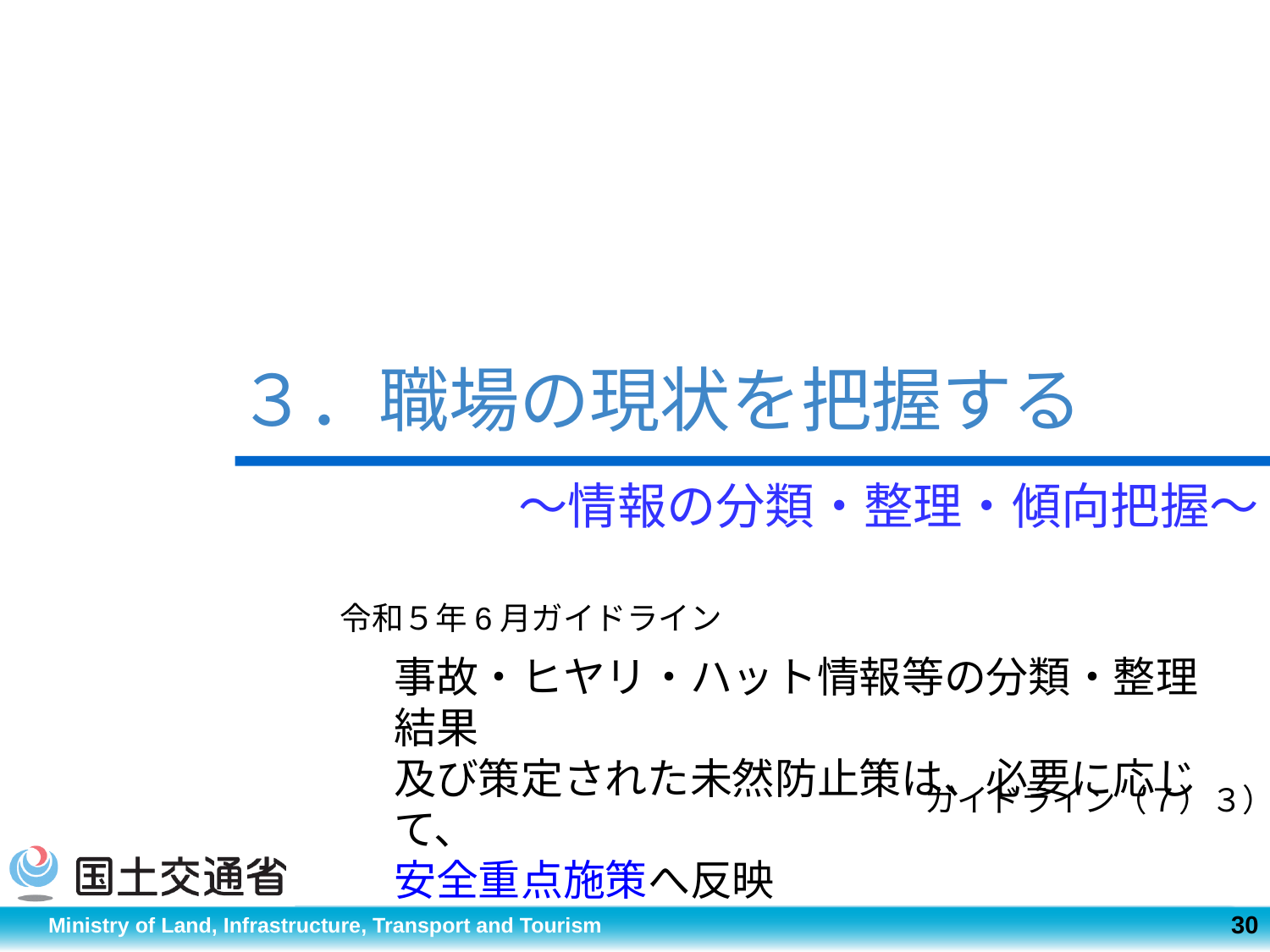

# ３．職場の現状を把握する
～情報の分類・整理・傾向把握～
令和５年6月ガイドライン
事故・ヒヤリ・ハット情報等の分類・整理結果
及び策定された未然防止策は、必要に応じて、
安全重点施策へ反映
ガイドライン（７）３）
30